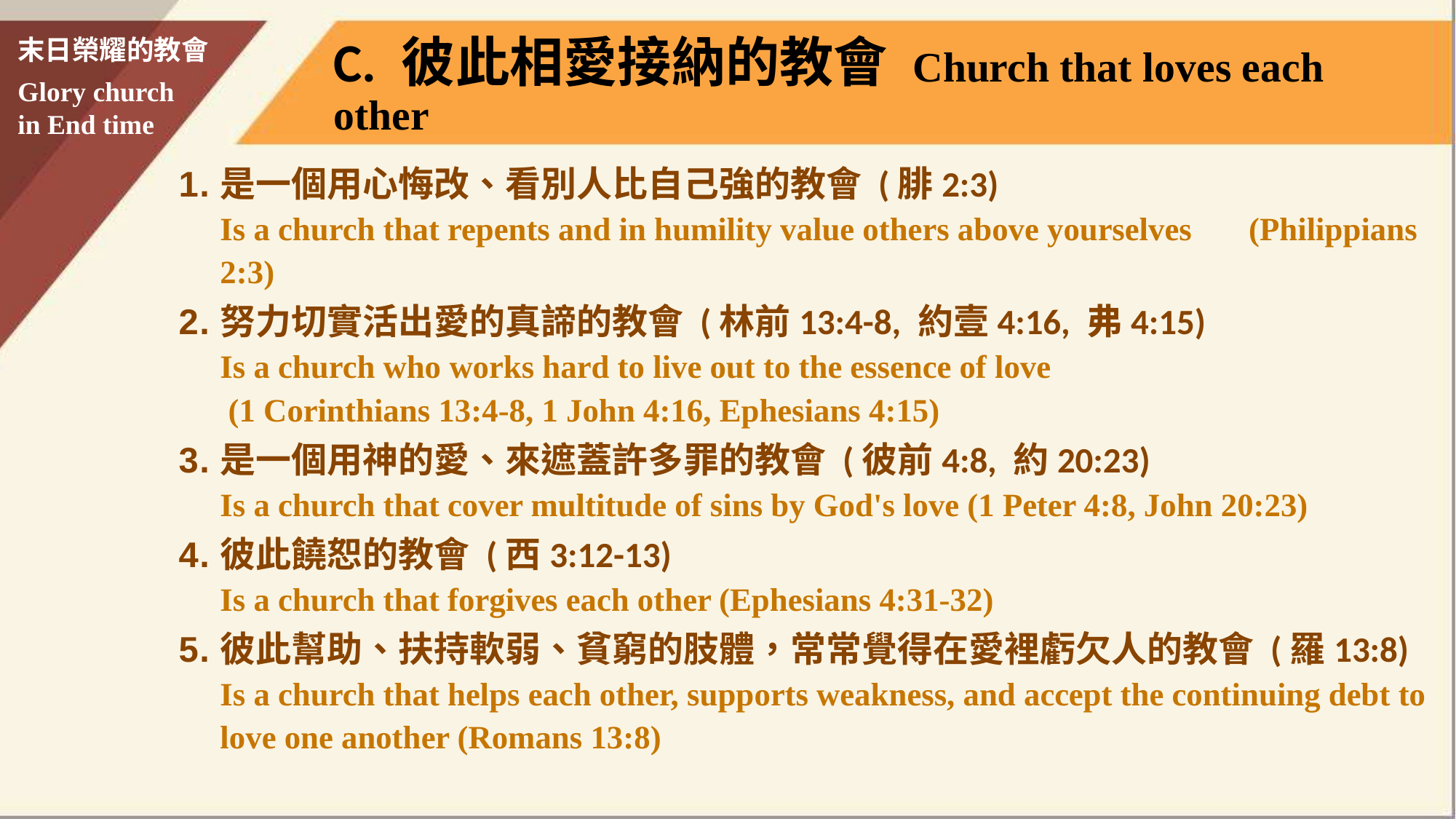

C. 彼此相愛接納的教會 Church that loves each other
是一個用心悔改、看別人比自己強的教會 (腓2:3)
Is a church that repents and in humility value others above yourselves       (Philippians 2:3)
努力切實活出愛的真諦的教會 (林前13:4-8, 約壹4:16, 弗4:15)
Is a church who works hard to live out to the essence of love                                                (1 Corinthians 13:4-8, 1 John 4:16, Ephesians 4:15)
是一個用神的愛、來遮蓋許多罪的教會 (彼前4:8, 約20:23)
Is a church that cover multitude of sins by God's love (1 Peter 4:8, John 20:23)
彼此饒恕的教會 (西3:12-13)
Is a church that forgives each other (Ephesians 4:31-32)
彼此幫助、扶持軟弱、貧窮的肢體，常常覺得在愛裡虧欠人的教會 (羅13:8)
Is a church that helps each other, supports weakness, and accept the continuing debt to love one another (Romans 13:8)